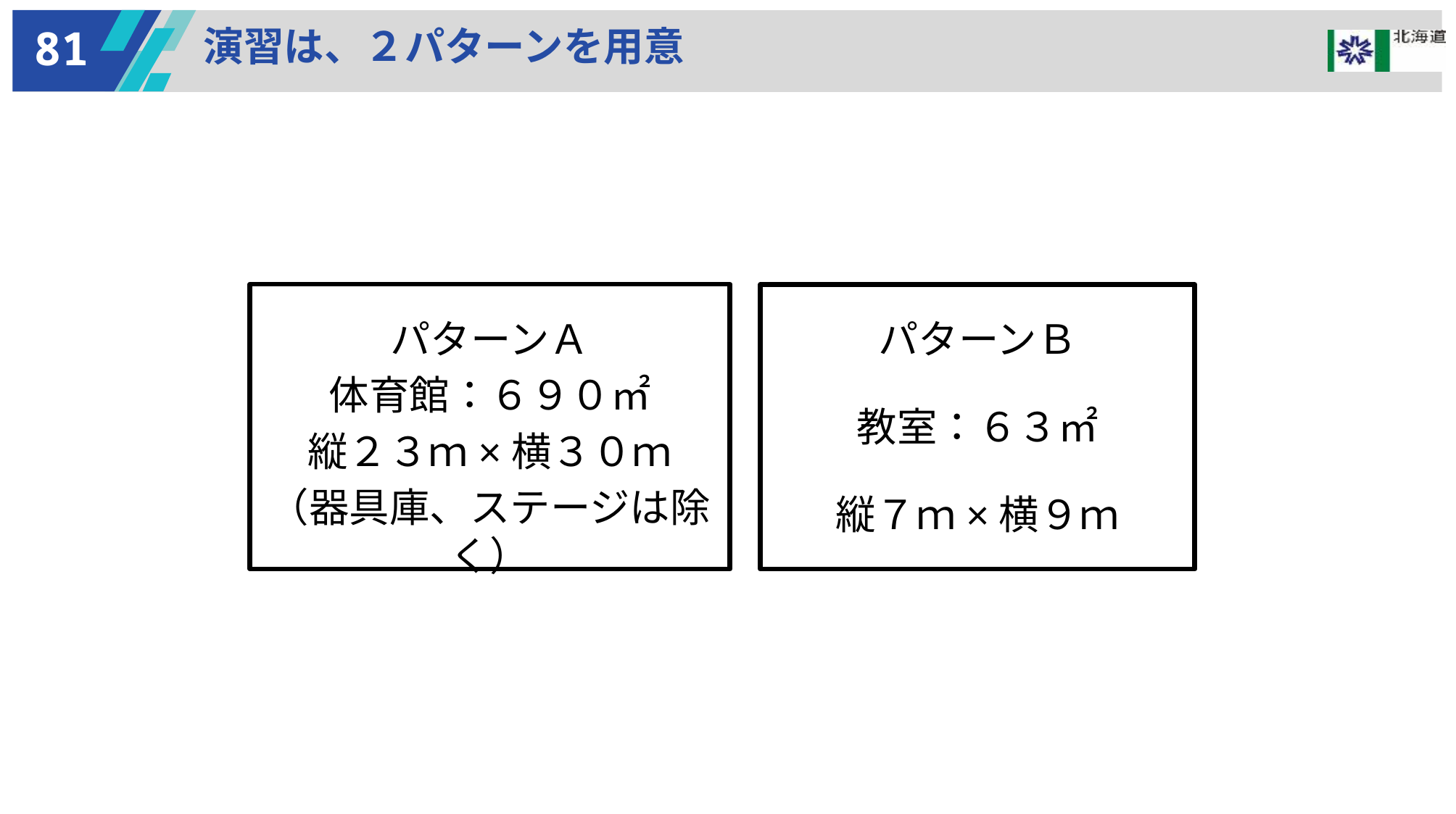

81
演習は、２パターンを用意
パターンＡ
体育館：６９０㎡
縦２３ｍ×横３０ｍ
（器具庫、ステージは除く）

パターンＢ
教室：６３㎡
縦７ｍ×横９ｍ